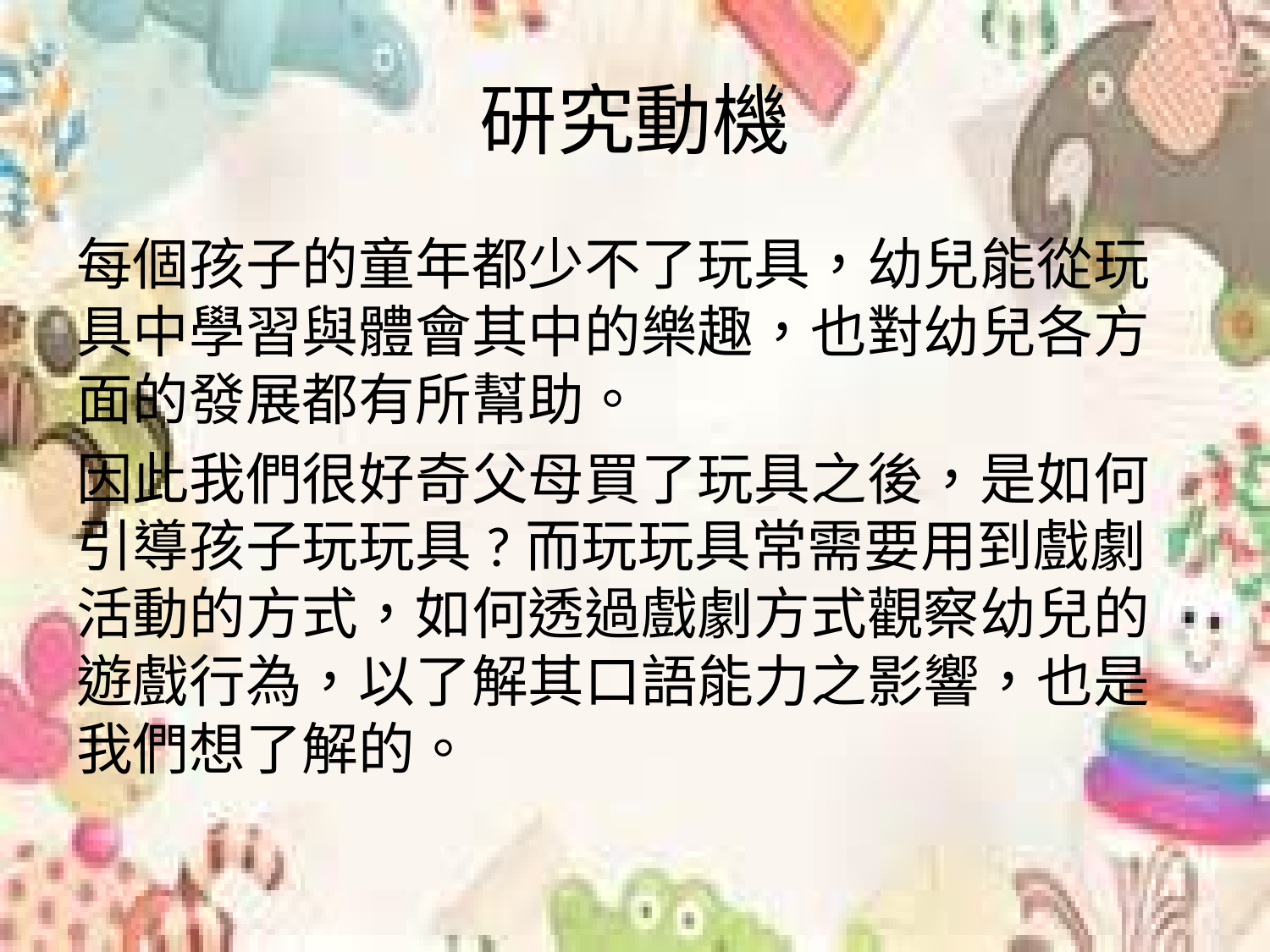

# 研究動機
每個孩子的童年都少不了玩具，幼兒能從玩具中學習與體會其中的樂趣，也對幼兒各方面的發展都有所幫助。
因此我們很好奇父母買了玩具之後，是如何引導孩子玩玩具?而玩玩具常需要用到戲劇活動的方式，如何透過戲劇方式觀察幼兒的遊戲行為，以了解其口語能力之影響，也是我們想了解的。